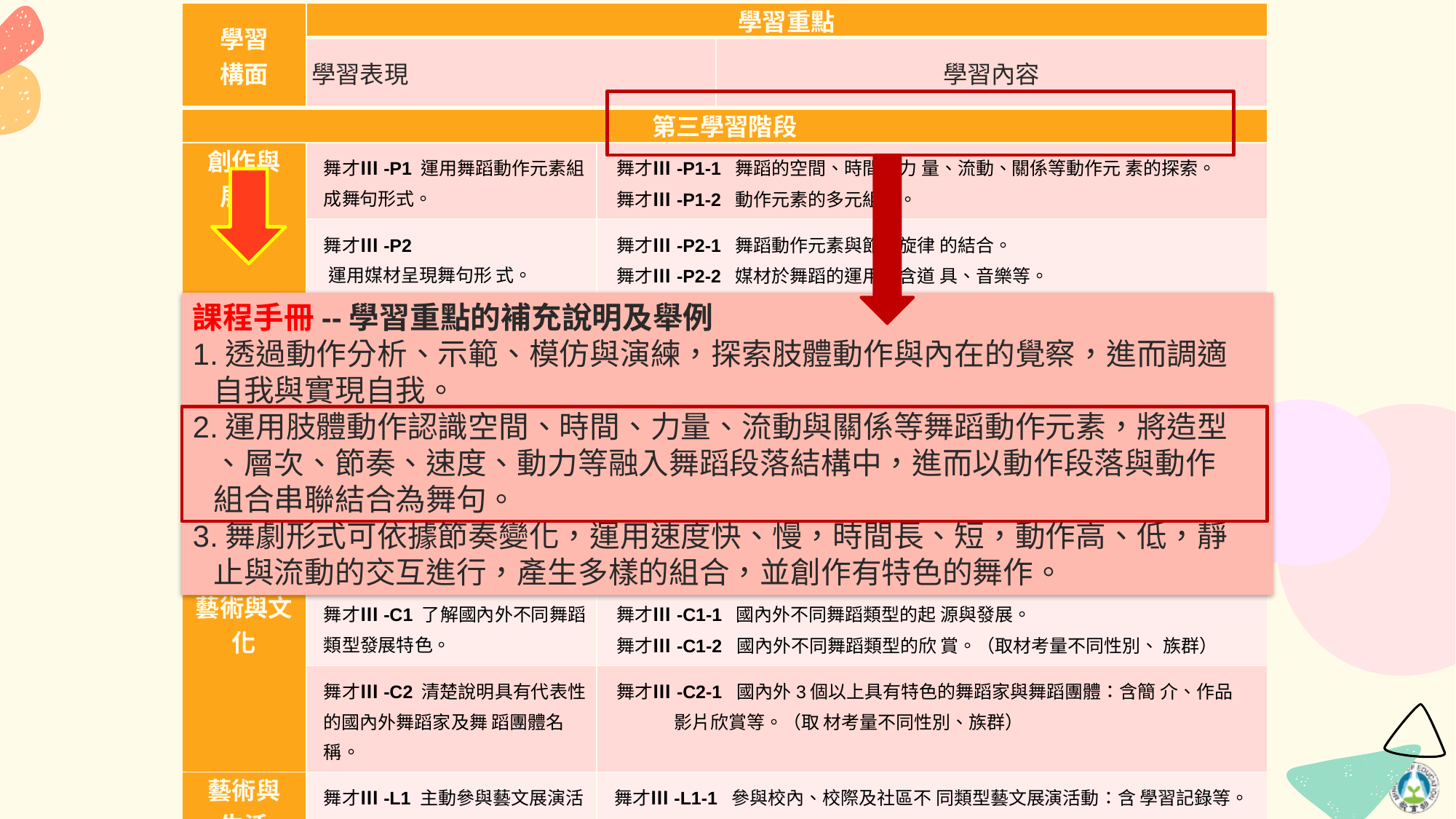

| 學習 構面 | 學習重點 |  |  |
| --- | --- | --- | --- |
|  | 學習表現 |  | 學習內容 |
| 第三學習階段 |  |  |  |
| 創作與 展演 | 舞才Ⅲ-P1 運用舞蹈動作元素組 成舞句形式。 | 舞才Ⅲ-P1-1 舞蹈的空間、時間、力 量、流動、關係等動作元 素的探索。 舞才Ⅲ-P1-2 動作元素的多元組合。 |  |
|  | 舞才Ⅲ-P2 運用媒材呈現舞句形 式。 | 舞才Ⅲ-P2-1 舞蹈動作元素與節奏旋律 的結合。 舞才Ⅲ-P2-2 媒材於舞蹈的運用：含道 具、音樂等。 |  |
|  | 舞才Ⅲ-P3 主動與群體合作。 | 舞才Ⅲ-P3-1 積極參與群體活動：含舞 蹈創作與排練等。 舞才Ⅲ-P3-2 舞蹈作品呈現及觀察。 |  |
| 知識與概念 | 舞才Ⅲ-K1 認識舞蹈基本元素。 | 舞才Ⅲ-K1-1 舞蹈動作與基本元素的認 知：含舞蹈動作原理及舞 蹈專用術語等。 舞才Ⅲ-K1-2 舞蹈創作與基本元素的運 用概念。 |  |
|  | 舞才Ⅲ-K2 對到院前心肺功能停 止（OHCA）及熱傷 害之傷者具備基本急 救能力。 | 舞才Ⅲ-K2-1 急救技能訓練：心肺復甦 術與自動體外心臟電擊去 顫器。 舞才Ⅲ-K2-2 熱傷害分類與急救基本處 理流程：含中暑、熱衰 竭、熱痙攣 等之分類與急救。 |  |
| 藝術與文化 | 舞才Ⅲ-C1 了解國內外不同舞蹈 類型發展特色。 | 舞才Ⅲ-C1-1 國內外不同舞蹈類型的起 源與發展。 舞才Ⅲ-C1-2 國內外不同舞蹈類型的欣 賞。（取材考量不同性別、 族群） |  |
|  | 舞才Ⅲ-C2 清楚說明具有代表性的國內外舞蹈家及舞 蹈團體名稱。 | 舞才Ⅲ-C2-1 國內外3個以上具有特色的舞蹈家與舞蹈團體：含簡 介、作品 影片欣賞等。（取 材考量不同性別、族群） |  |
| 藝術與 生活 | 舞才Ⅲ-L1 主動參與藝文展演活 動。 | 舞才Ⅲ-L1-1 參與校內、校際及社區不 同類型藝文展演活動：含 學習記錄等。 |  |
| 藝術專題 | 舞才Ⅲ-S1 完整蒐集、觀察與記 錄舞蹈類別資料。 | 舞才Ⅲ-S1-1 舞蹈類別資料蒐集：含分 析、討論及記錄等。 |  |
|  | 舞才Ⅲ-S2 透過引導，分組進行 動作的發想、探索及 呈現。 | 舞才Ⅲ-S2-1 舞蹈不同元素的整合及運 用。 舞才Ⅲ-S2-2 不同媒材的多元運用：含 道具、音樂等。 |  |

課程手冊--學習重點的補充說明及舉例
1.透過動作分析、示範、模仿與演練，探索肢體動作與內在的覺察，進而調適
  自我與實現自我。
2.運用肢體動作認識空間、時間、力量、流動與關係等舞蹈動作元素，將造型
  、層次、節奏、速度、動力等融入舞蹈段落結構中，進而以動作段落與動作
  組合串聯結合為舞句。
3.舞劇形式可依據節奏變化，運用速度快、慢，時間長、短，動作高、低，靜
  止與流動的交互進行，產生多樣的組合，並創作有特色的舞作。